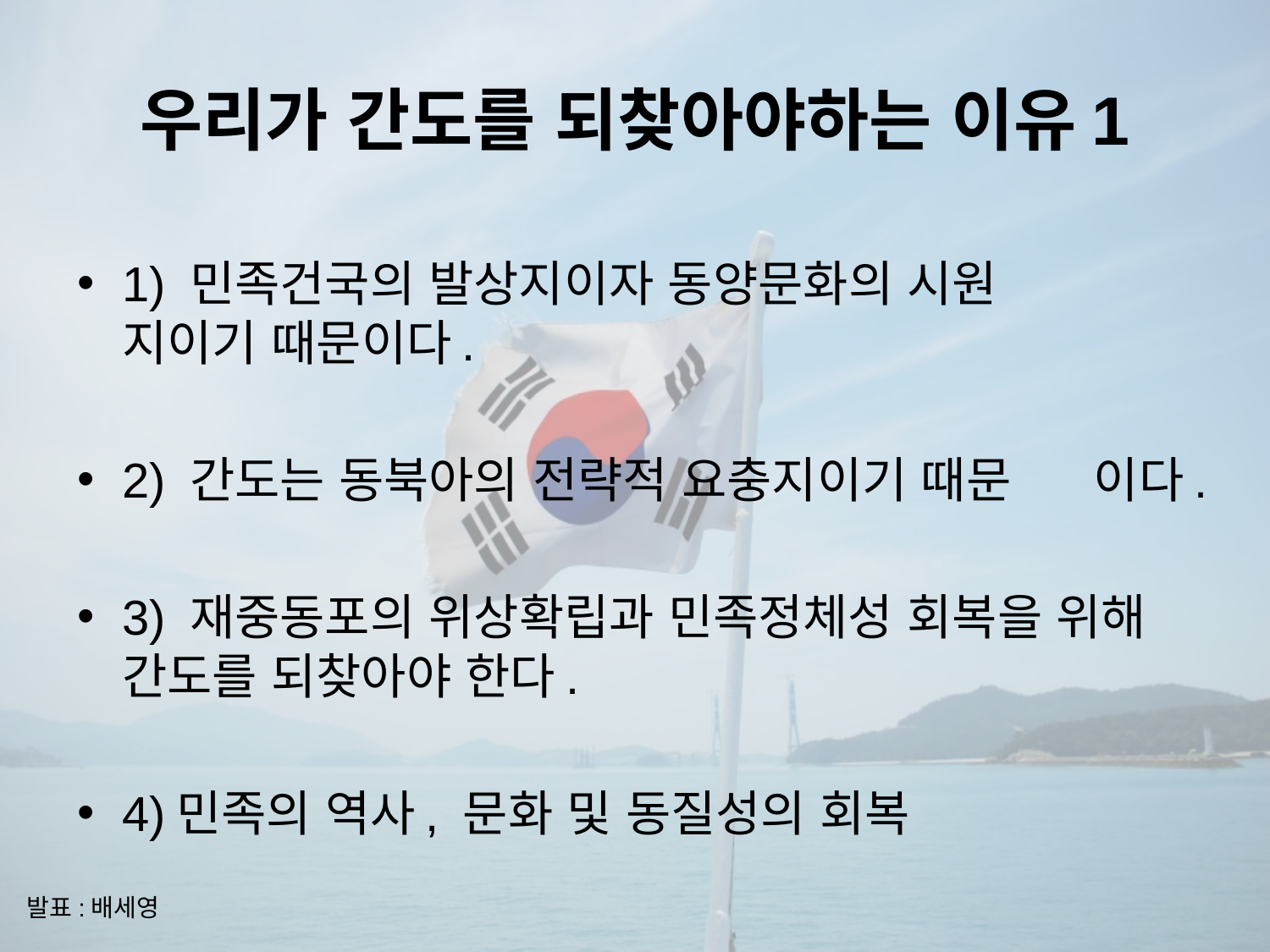

# 우리가 간도를 되찾아야하는 이유1
1) 민족건국의 발상지이자 동양문화의 시원          지이기 때문이다.

2) 간도는 동북아의 전략적 요충지이기 때문      이다.

3) 재중동포의 위상확립과 민족정체성 회복을 위해 간도를 되찾아야 한다.

4)민족의 역사, 문화 및 동질성의 회복

발표:배세영